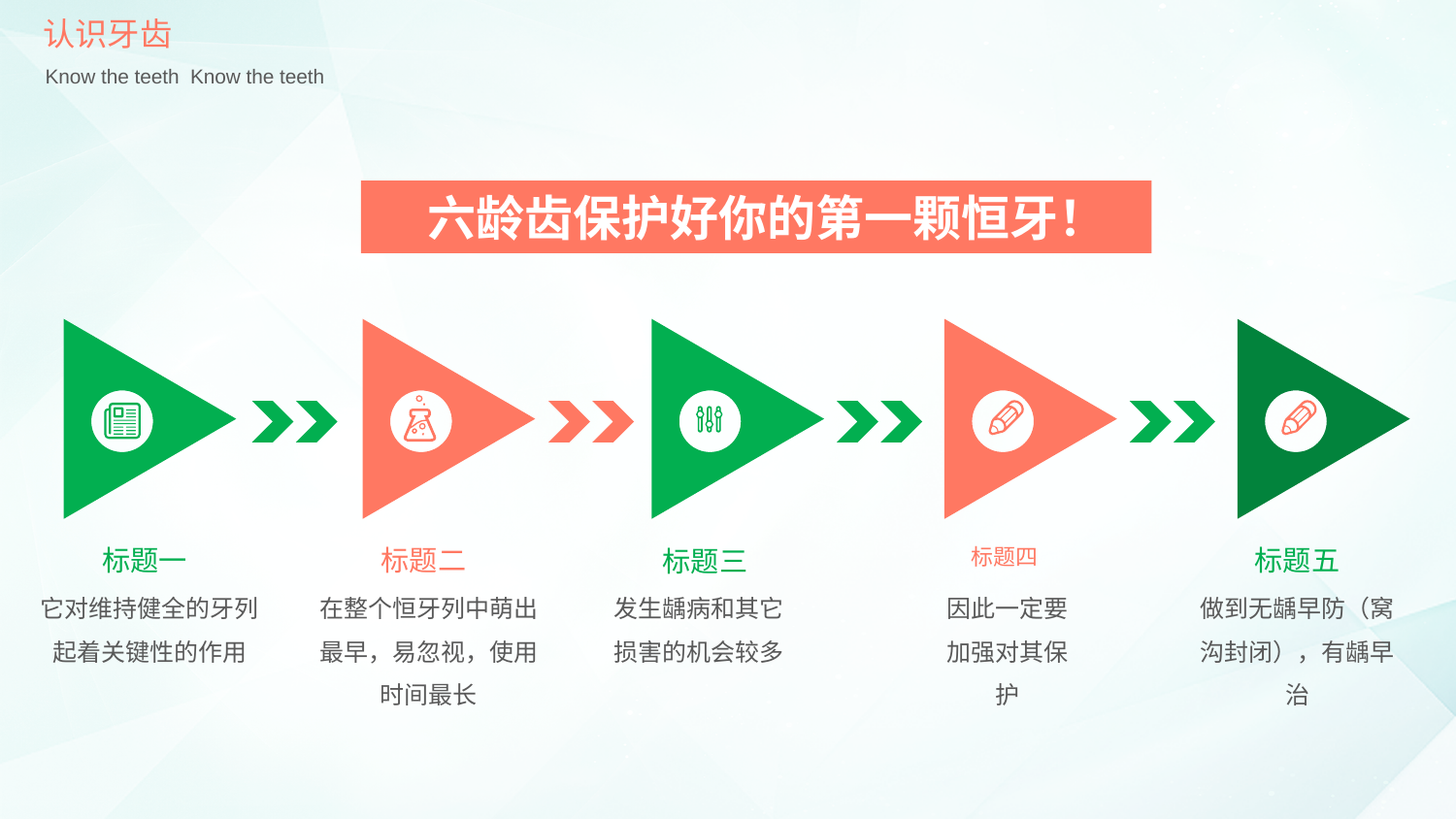

认识牙齿
Know the teeth  Know the teeth
 六龄齿保护好你的第一颗恒牙！

标题一
标题二
标题四
标题五
标题三
它对维持健全的牙列起着关键性的作用
在整个恒牙列中萌出最早，易忽视，使用时间最长
发生龋病和其它损害的机会较多
因此一定要加强对其保护
做到无龋早防（窝沟封闭），有龋早治